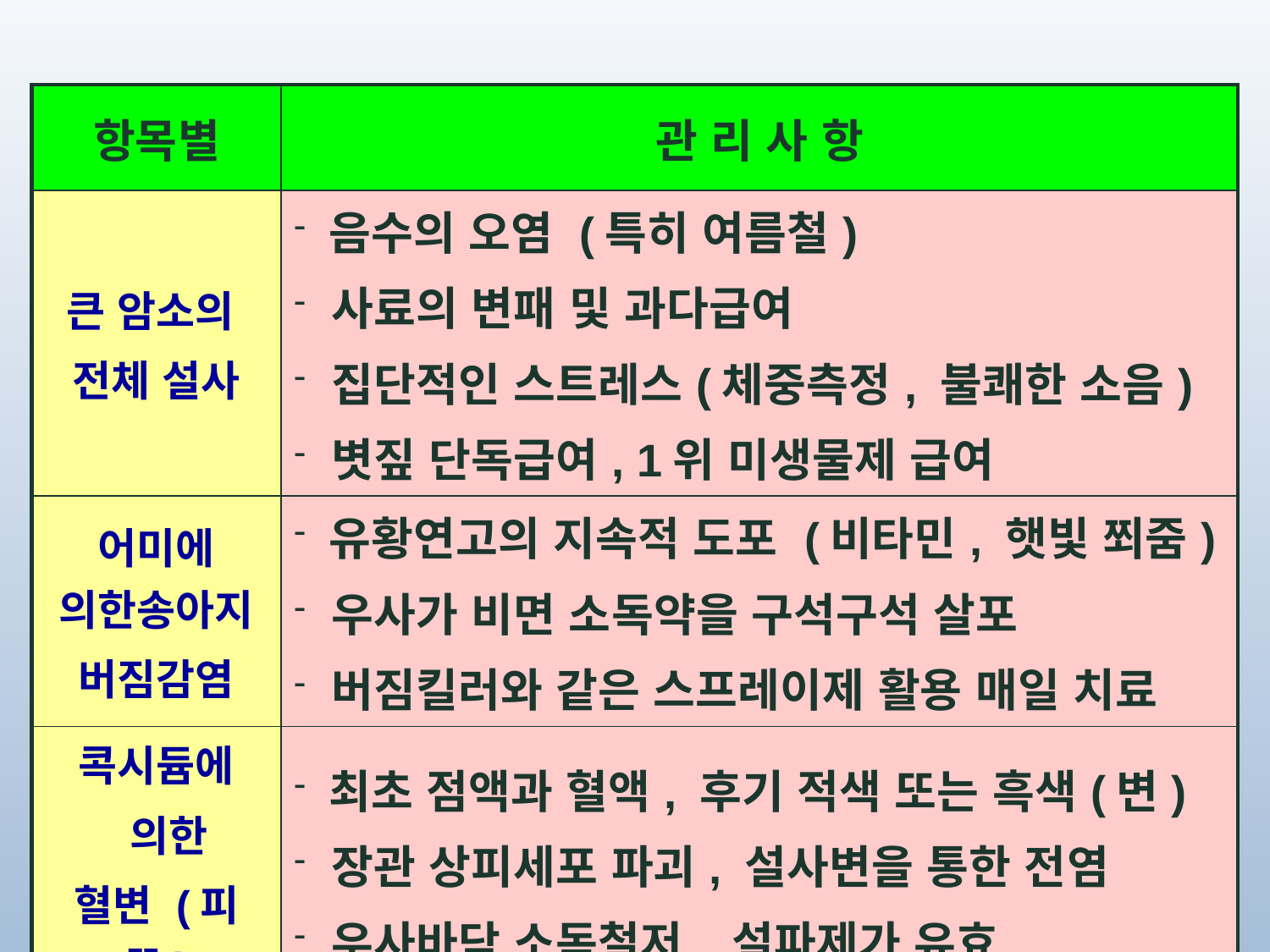

| 항목별 | 관 리 사 항 |
| --- | --- |
| 큰 암소의 전체 설사 | 음수의 오염 (특히 여름철) 사료의 변패 및 과다급여 집단적인 스트레스(체중측정, 불쾌한 소음) 볏짚 단독급여, 1위 미생물제 급여 |
| 어미에 의한송아지 버짐감염 | 유황연고의 지속적 도포 (비타민, 햇빛 쬐줌) 우사가 비면 소독약을 구석구석 살포 버짐킬러와 같은 스프레이제 활용 매일 치료 |
| 콕시듐에 의한 혈변 (피똥) | 최초 점액과 혈액, 후기 적색 또는 흑색(변) 장관 상피세포 파괴, 설사변을 통한 전염 우사바닥 소독철저, 설파제가 유효 |